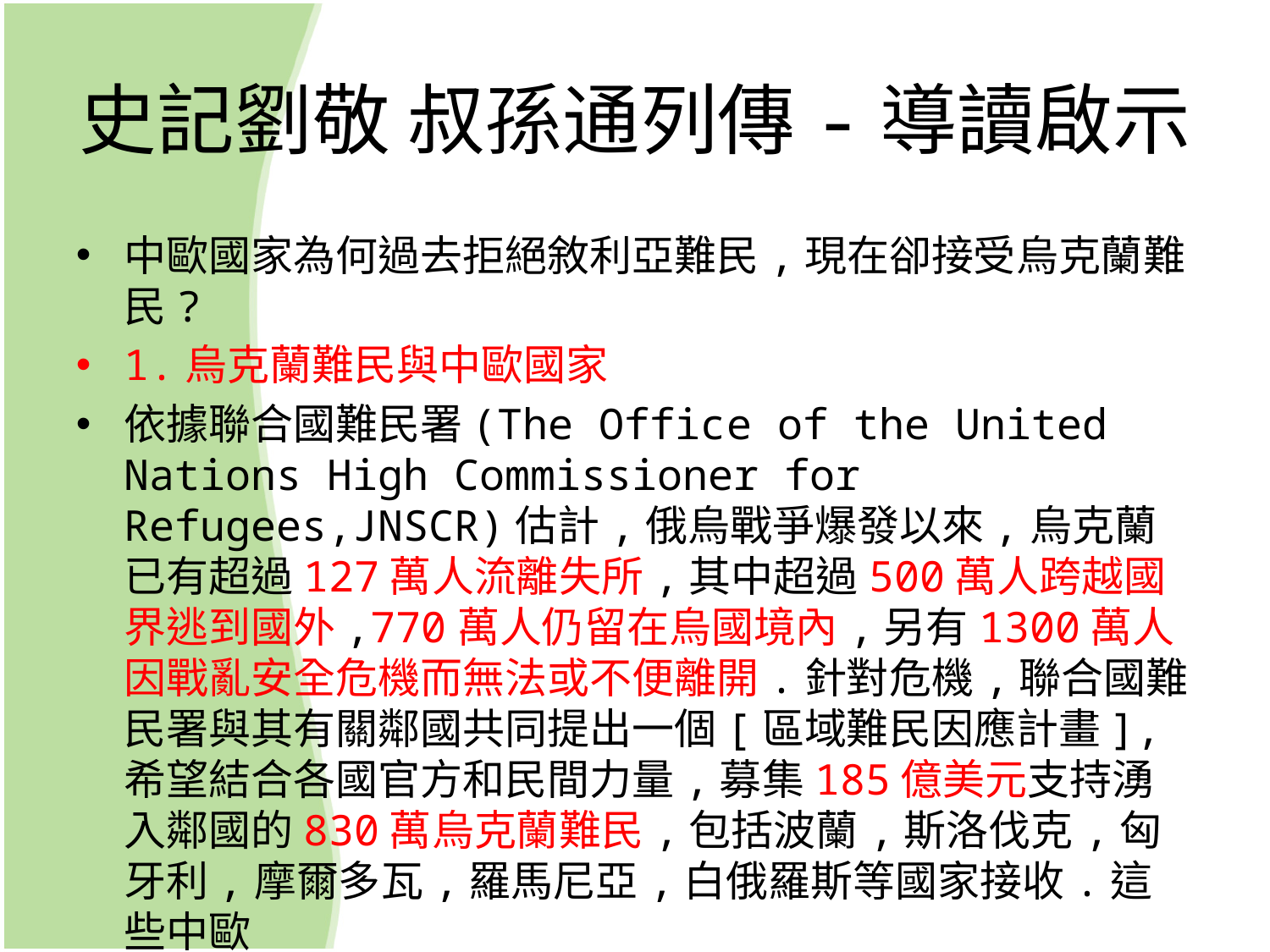

# 史記劉敬 叔孫通列傳-導讀啟示
中歐國家為何過去拒絕敘利亞難民,現在卻接受烏克蘭難民?
1.烏克蘭難民與中歐國家
依據聯合國難民署(The Office of the United Nations High Commissioner for Refugees,JNSCR)估計,俄烏戰爭爆發以來,烏克蘭已有超過127萬人流離失所,其中超過500萬人跨越國界逃到國外,770萬人仍留在烏國境內,另有1300萬人因戰亂安全危機而無法或不便離開.針對危機,聯合國難民署與其有關鄰國共同提出一個[區域難民因應計畫],希望結合各國官方和民間力量,募集185億美元支持湧入鄰國的830萬烏克蘭難民,包括波蘭,斯洛伐克,匈牙利,摩爾多瓦,羅馬尼亞,白俄羅斯等國家接收.這些中歐